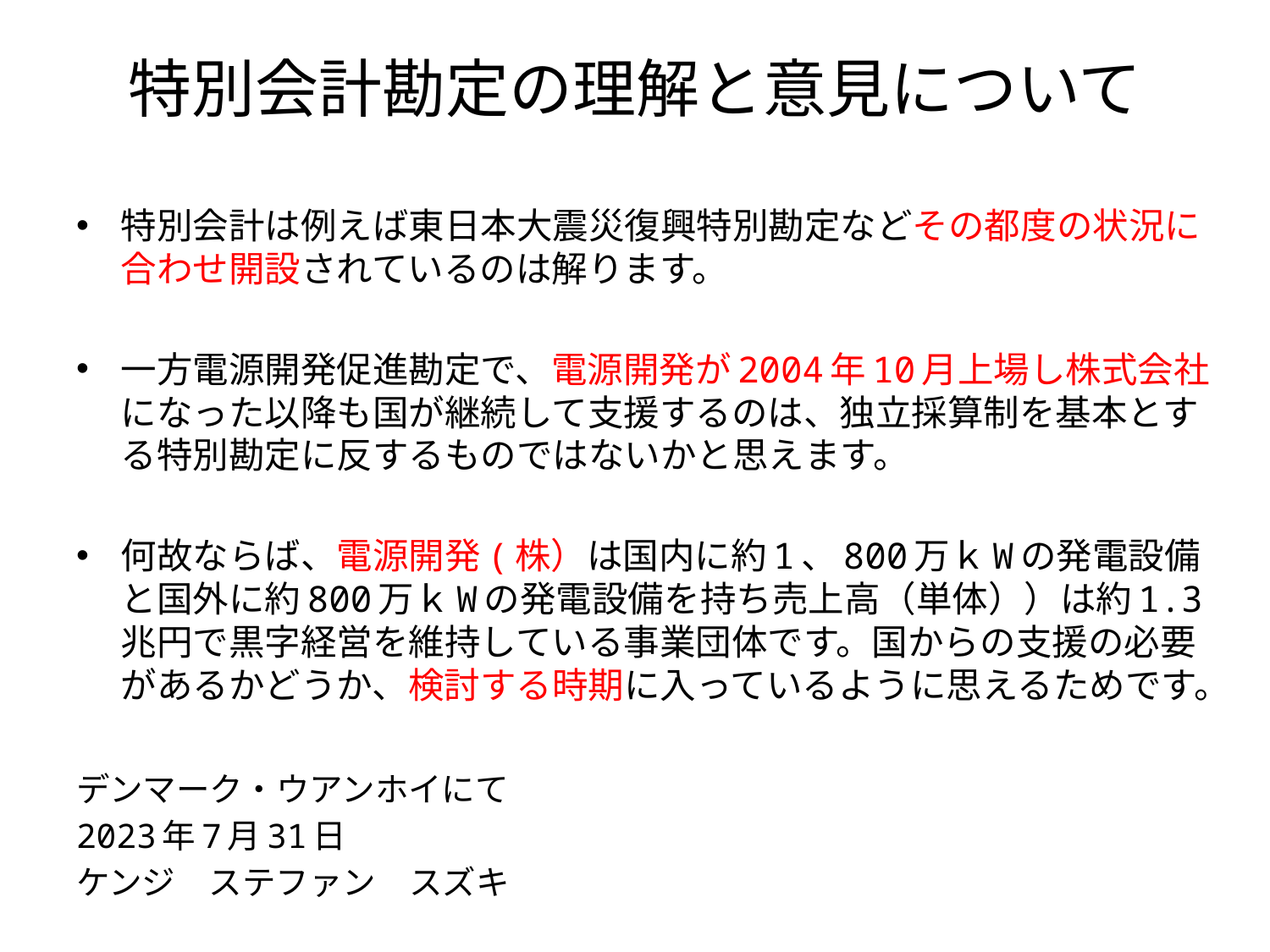

# 特別会計勘定の理解と意見について
特別会計は例えば東日本大震災復興特別勘定などその都度の状況に合わせ開設されているのは解ります。

一方電源開発促進勘定で、電源開発が2004年10月上場し株式会社になった以降も国が継続して支援するのは、独立採算制を基本とする特別勘定に反するものではないかと思えます。

何故ならば、電源開発(株）は国内に約1、800万ｋWの発電設備と国外に約800万ｋWの発電設備を持ち売上高（単体））は約1.3兆円で黒字経営を維持している事業団体です。国からの支援の必要があるかどうか、検討する時期に入っているように思えるためです。

デンマーク・ウアンホイにて
2023年7月31日
ケンジ　ステファン　スズキ